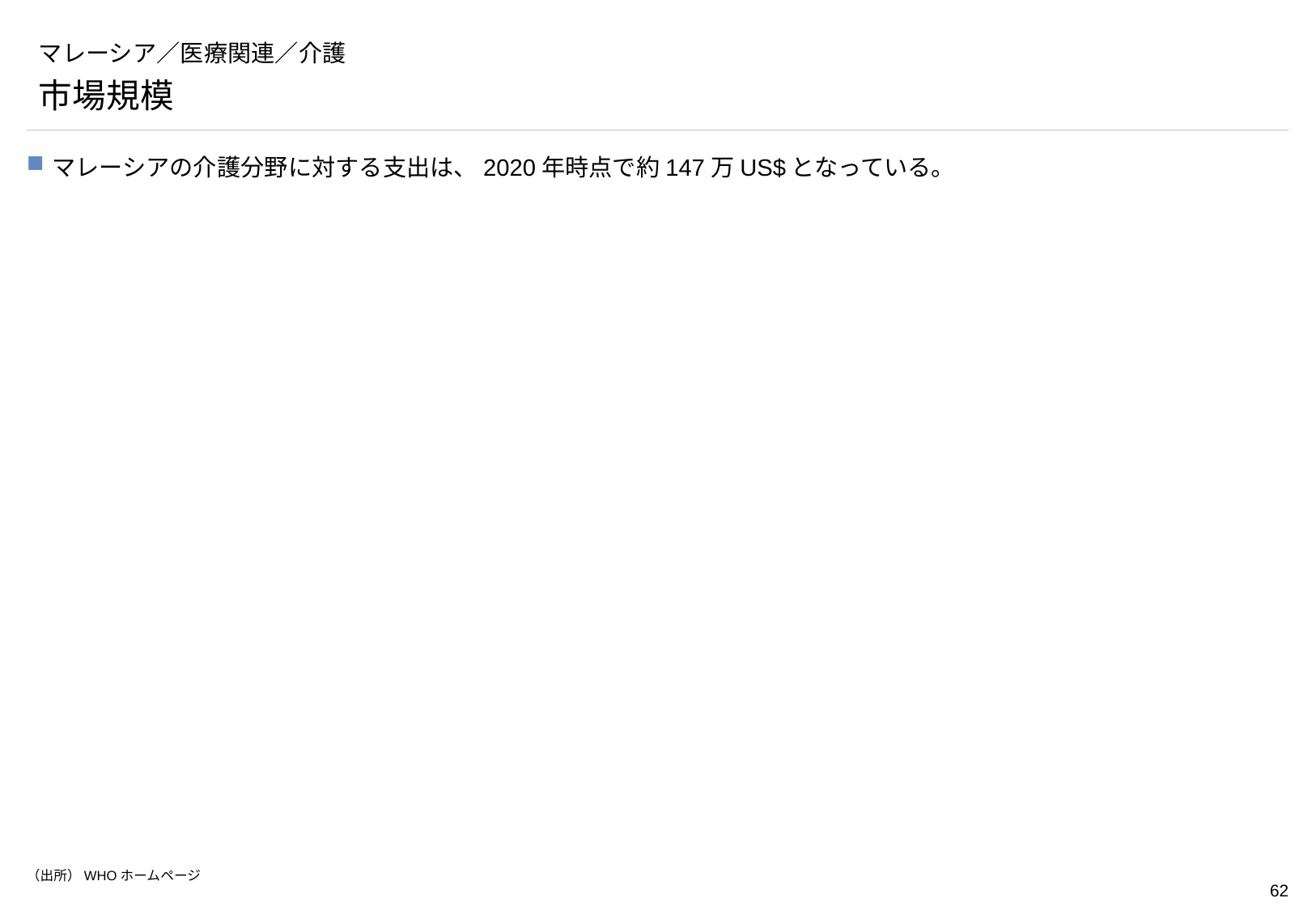

# マレーシア／医療関連／介護
市場規模
マレーシアの介護分野に対する支出は、2020年時点で約147万US$となっている。

（出所）WHOホームページ